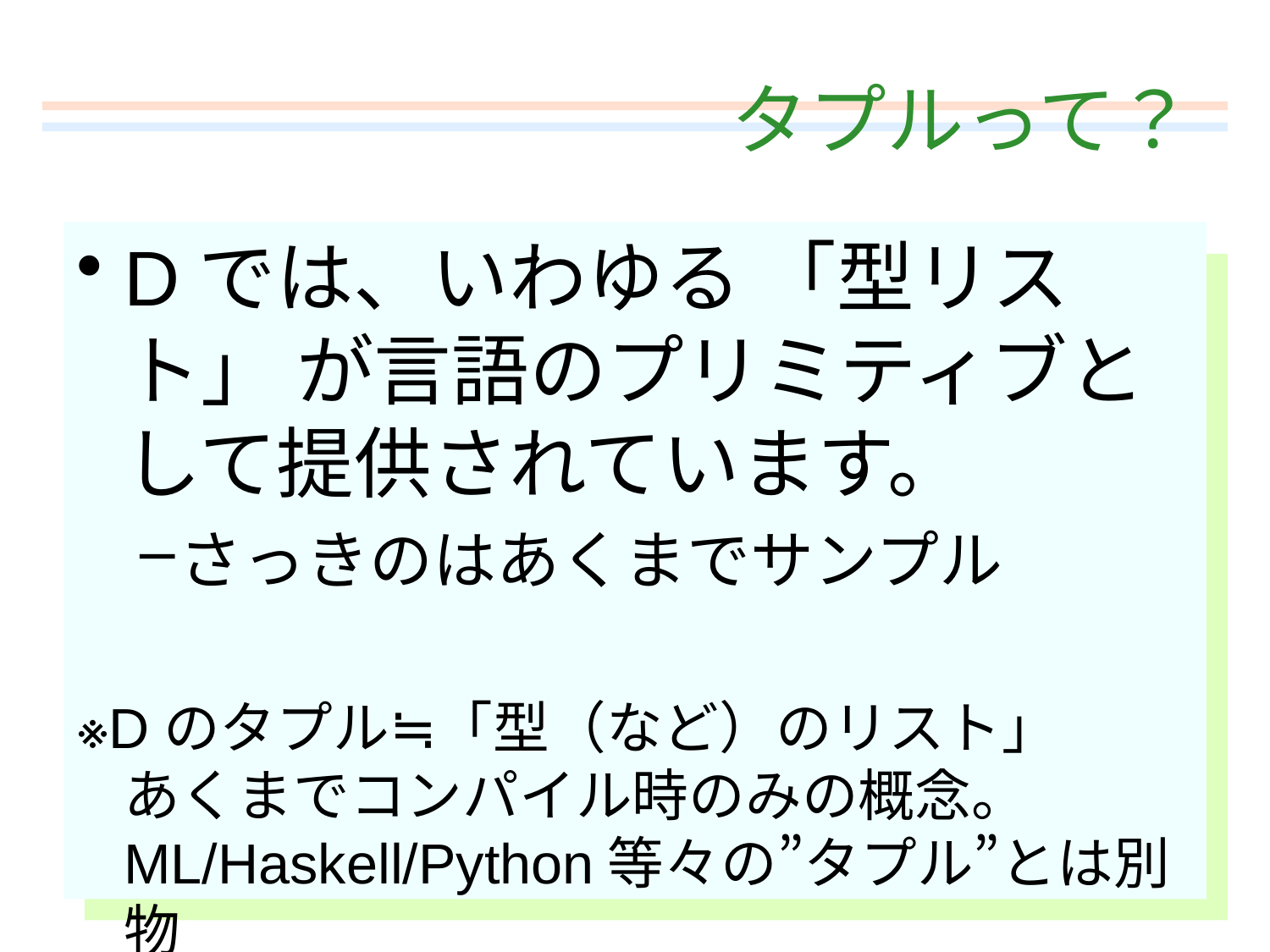

# タプルって？
Dでは、いわゆる 「型リスト」 が言語のプリミティブとして提供されています。
さっきのはあくまでサンプル

※Dのタプル≒「型（など）のリスト」
あくまでコンパイル時のみの概念。
ML/Haskell/Python等々の”タプル”とは別物